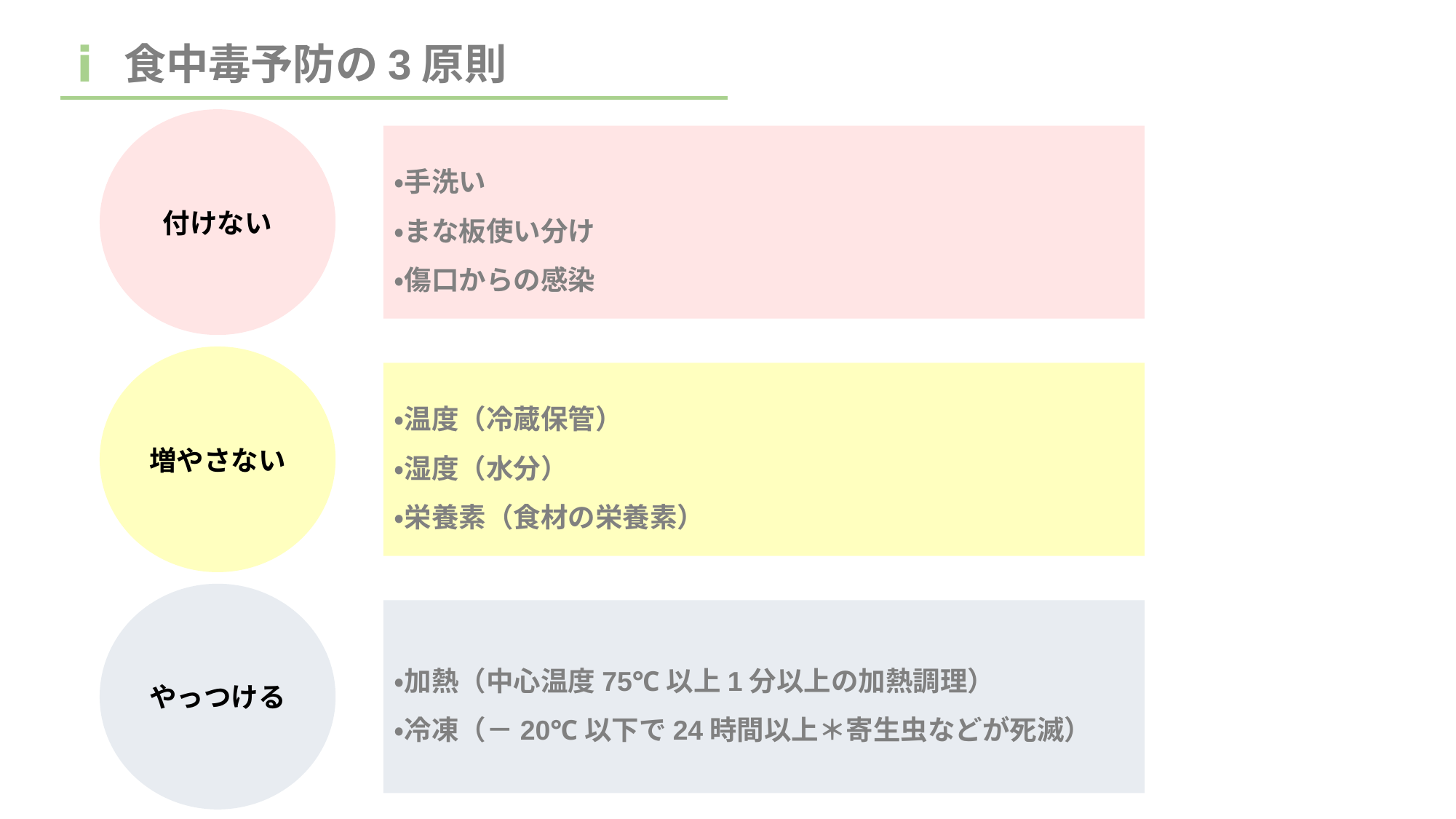

ⅰ
食中毒予防の3原則
付けない
・手洗い
・まな板使い分け
・傷口からの感染
増やさない
・温度（冷蔵保管）
・湿度（水分）
・栄養素（食材の栄養素）
やっつける
・加熱（中心温度75℃以上1分以上の加熱調理）
・冷凍（－20℃以下で24時間以上＊寄生虫などが死滅）